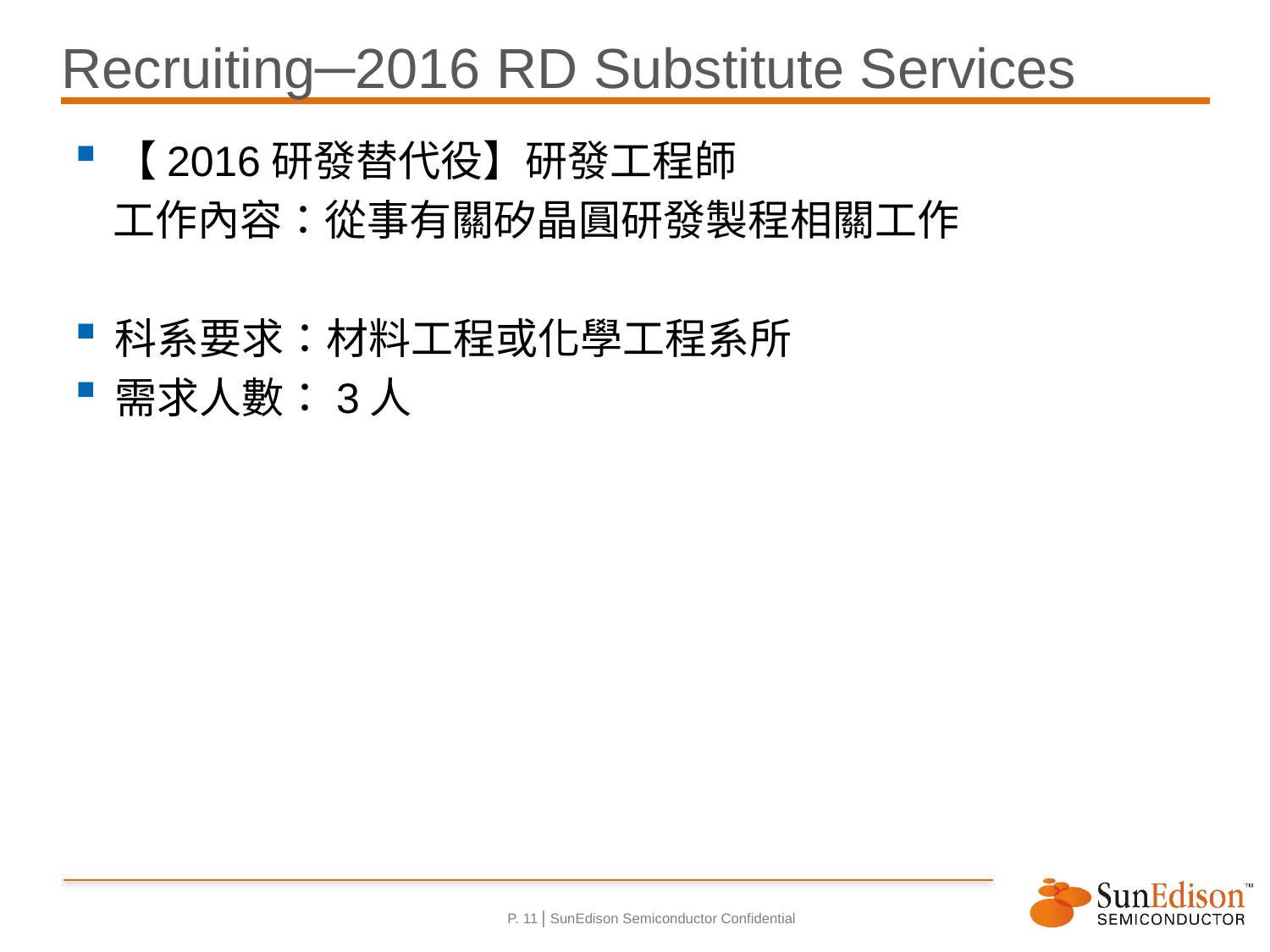

# Recruiting─2016 RD Substitute Services
【2016研發替代役】研發工程師
   工作內容：從事有關矽晶圓研發製程相關工作

科系要求：材料工程或化學工程系所
需求人數：3人